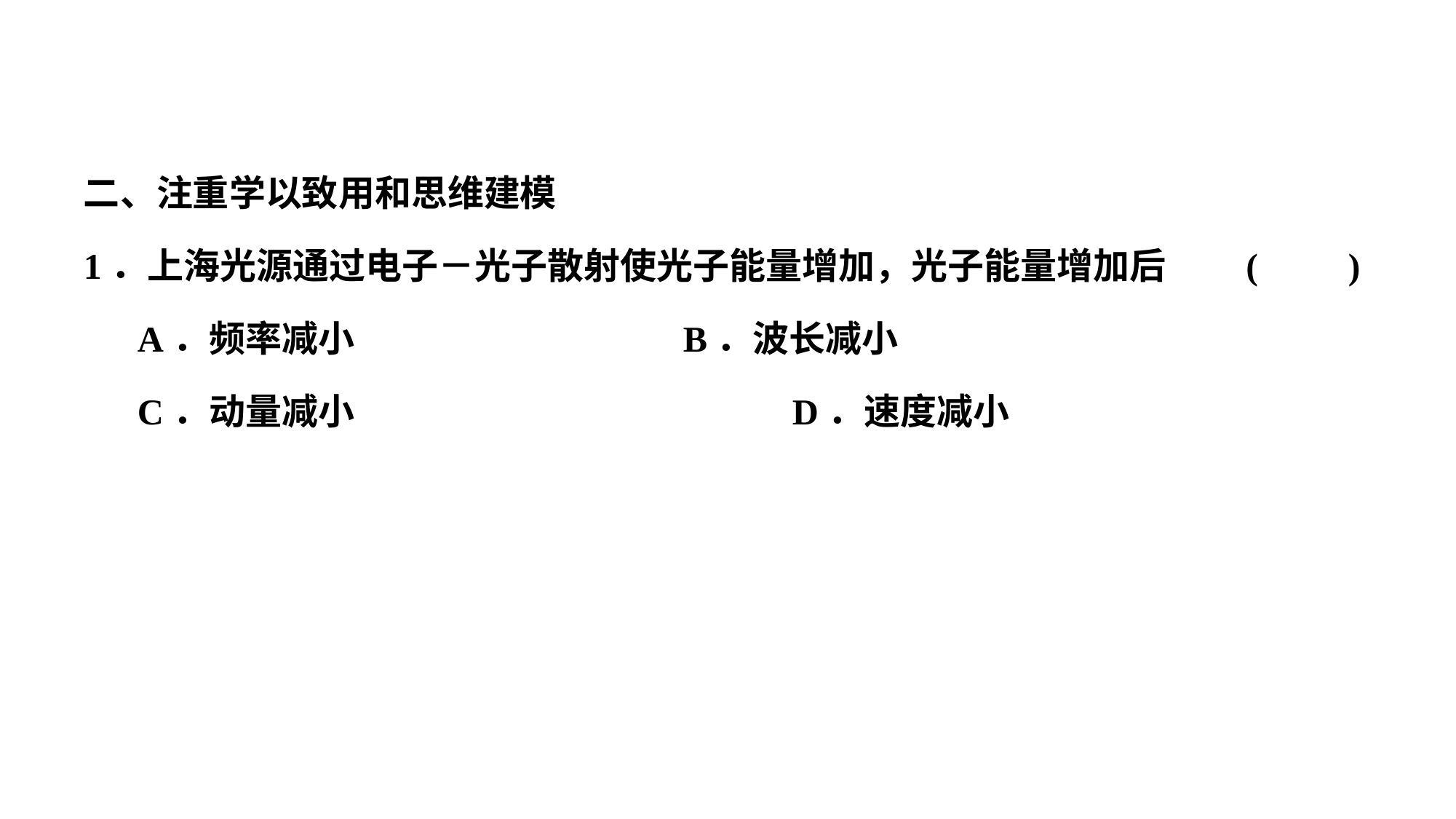

二、注重学以致用和思维建模
1．上海光源通过电子－光子散射使光子能量增加，光子能量增加后	 (　　)
A．频率减小　　　　　　　　	B．波长减小
C．动量减小  				D．速度减小